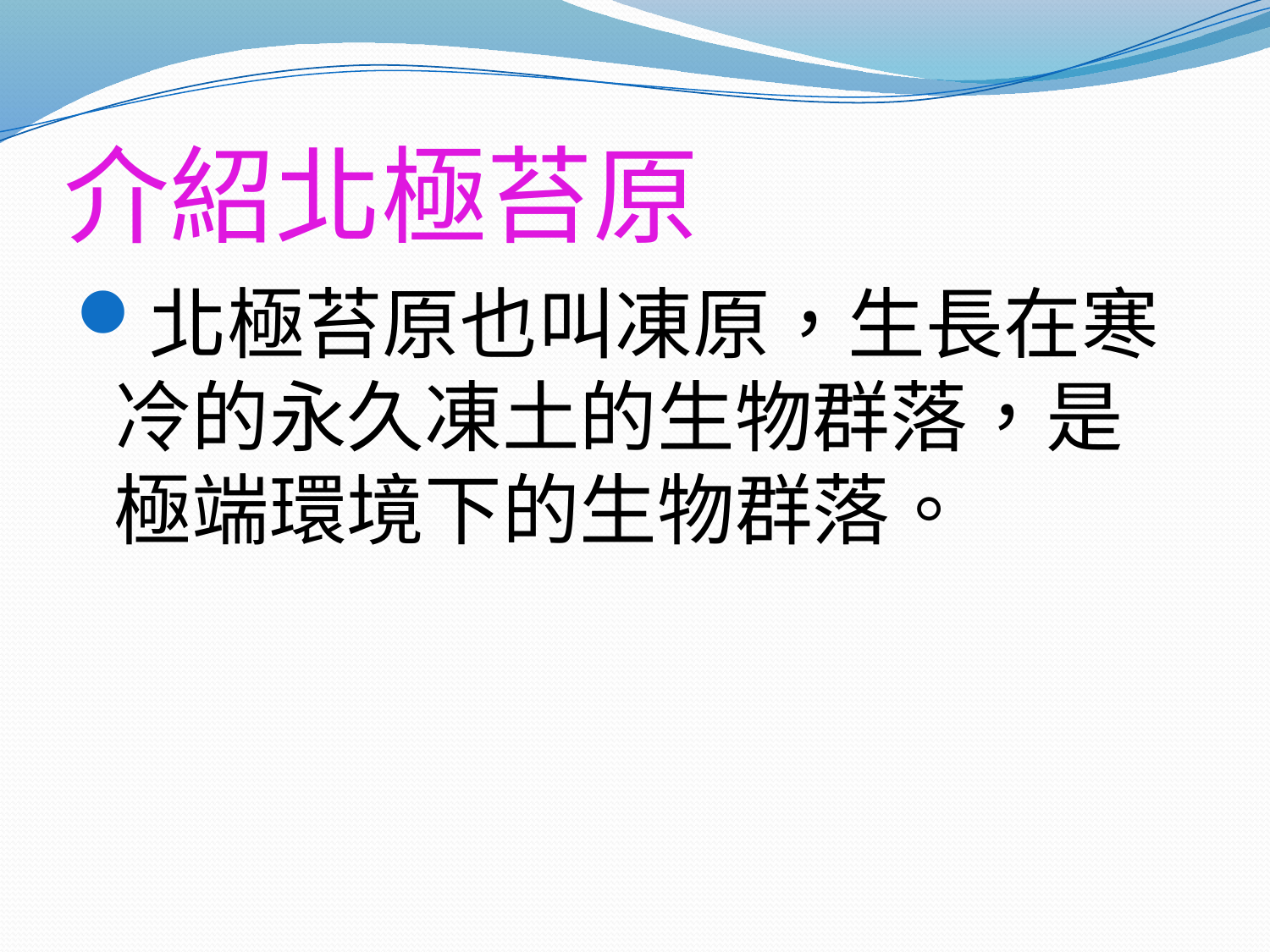

# 介紹北極苔原
北極苔原也叫凍原，生長在寒冷的永久凍土的生物群落，是極端環境下的生物群落。